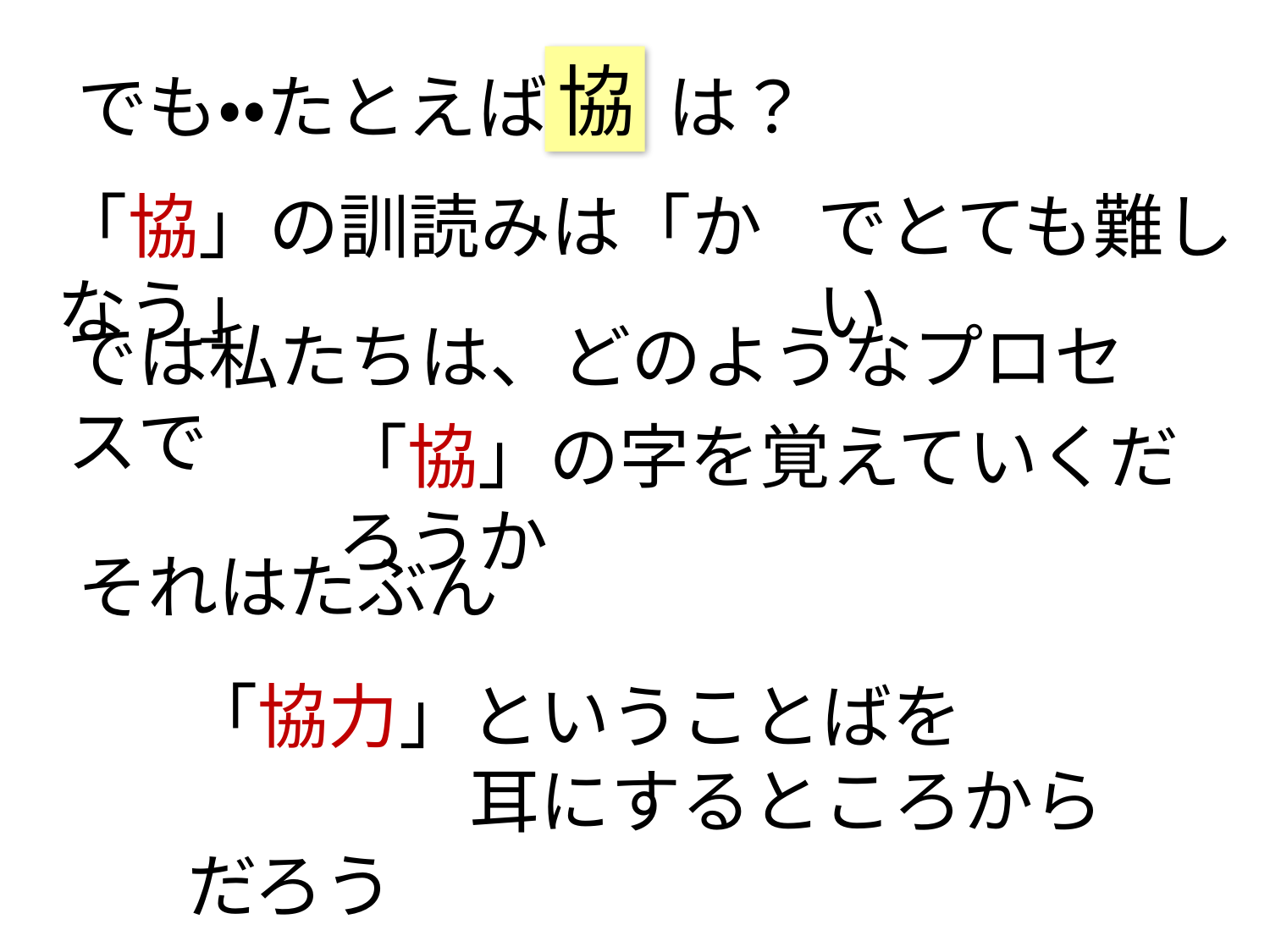

協
でも・・たとえば
は？
「協」の訓読みは「かなう」
でとても難しい
では私たちは、どのようなプロセスで
「協」の字を覚えていくだろうか
それはたぶん
「協力」ということばを
　　　　耳にするところからだろう